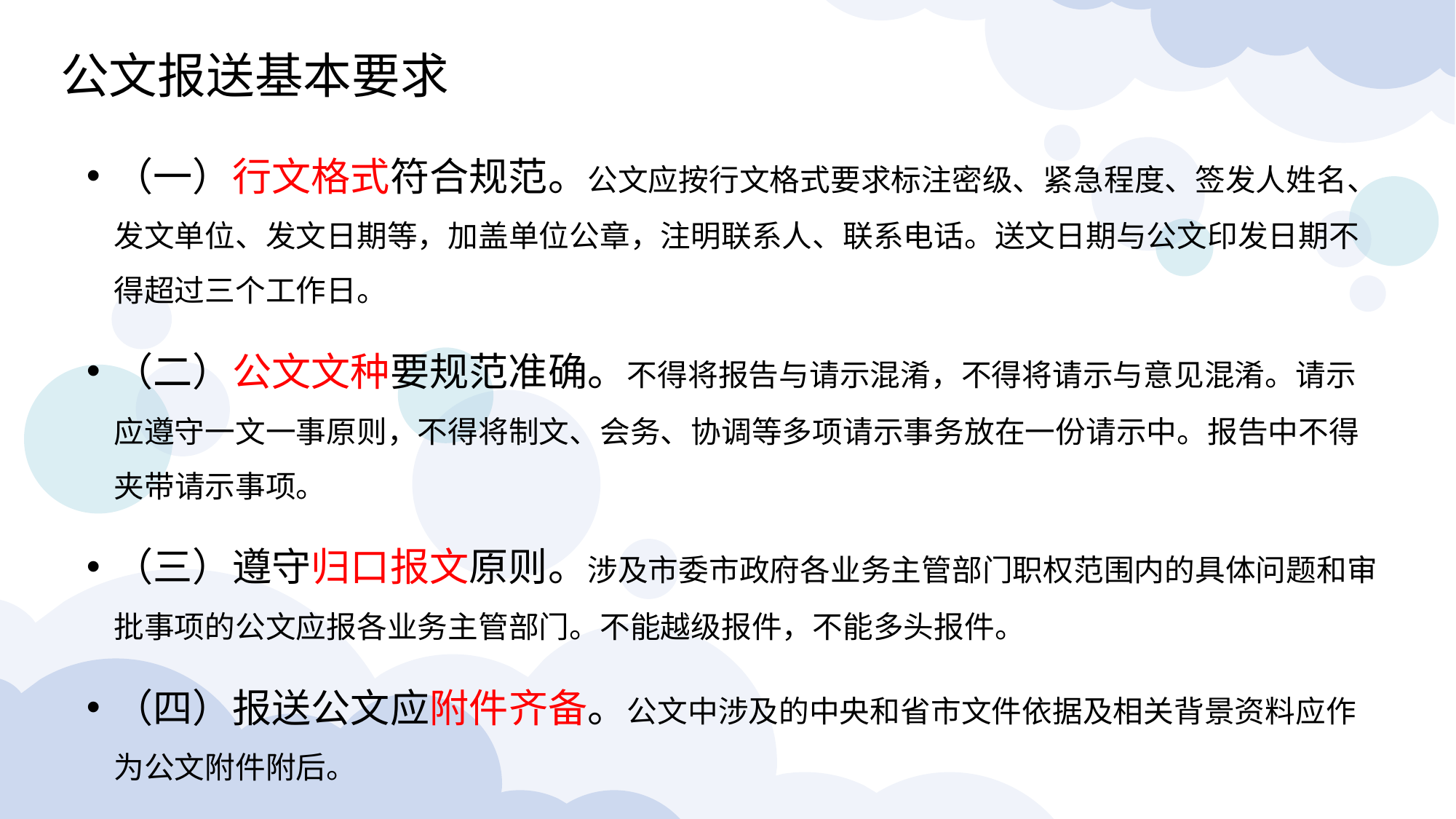

公文报送基本要求
（一）行文格式符合规范。公文应按行文格式要求标注密级、紧急程度、签发人姓名、发文单位、发文日期等，加盖单位公章，注明联系人、联系电话。送文日期与公文印发日期不得超过三个工作日。
（二）公文文种要规范准确。不得将报告与请示混淆，不得将请示与意见混淆。请示应遵守一文一事原则，不得将制文、会务、协调等多项请示事务放在一份请示中。报告中不得夹带请示事项。
（三）遵守归口报文原则。涉及市委市政府各业务主管部门职权范围内的具体问题和审批事项的公文应报各业务主管部门。不能越级报件，不能多头报件。
（四）报送公文应附件齐备。公文中涉及的中央和省市文件依据及相关背景资料应作为公文附件附后。